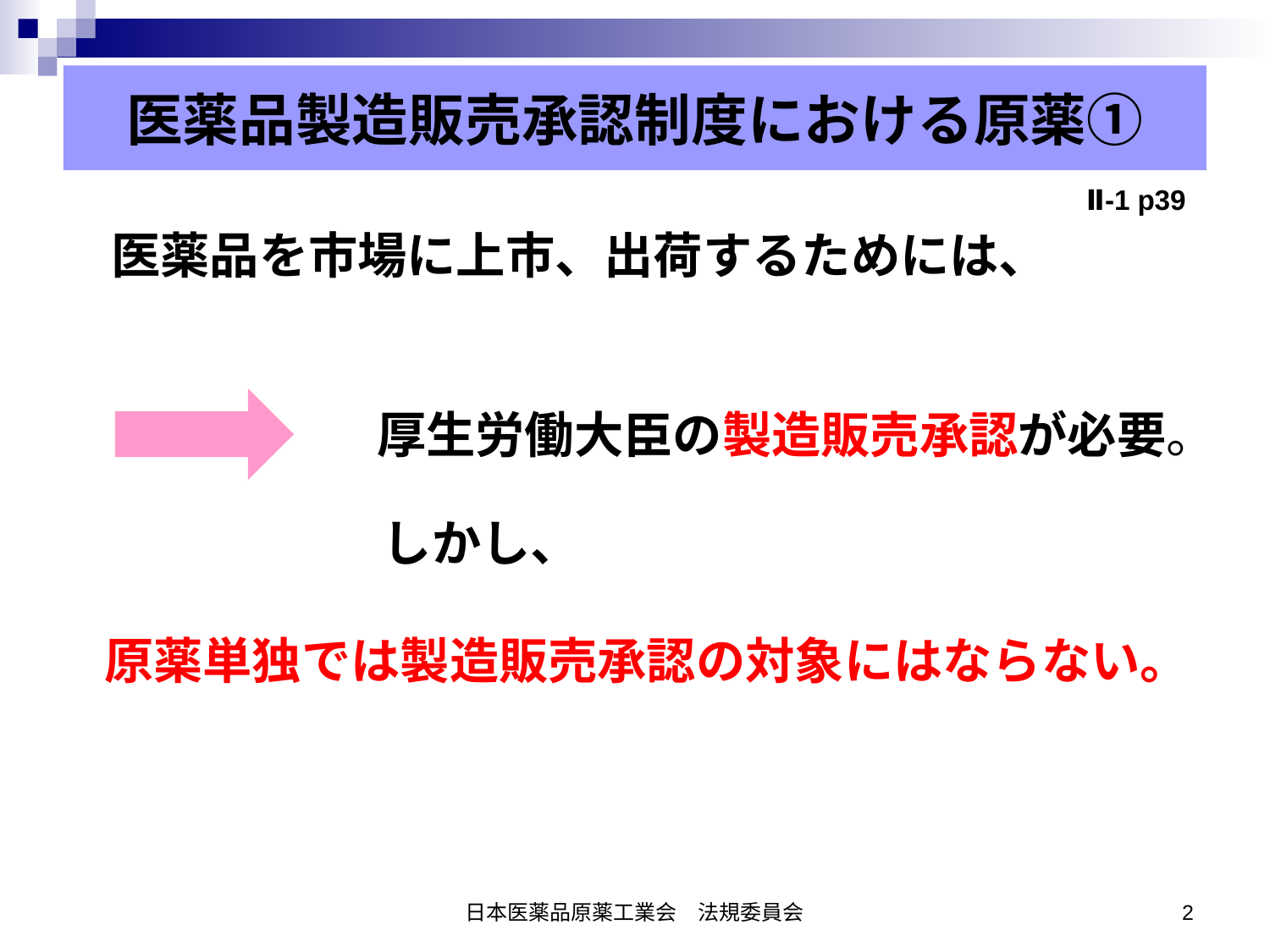

医薬品製造販売承認制度における原薬①
Ⅱ-1 p39
医薬品を市場に上市、出荷するためには、

　　厚生労働大臣の製造販売承認が必要。
　　しかし、
原薬単独では製造販売承認の対象にはならない。
日本医薬品原薬工業会　法規委員会
2